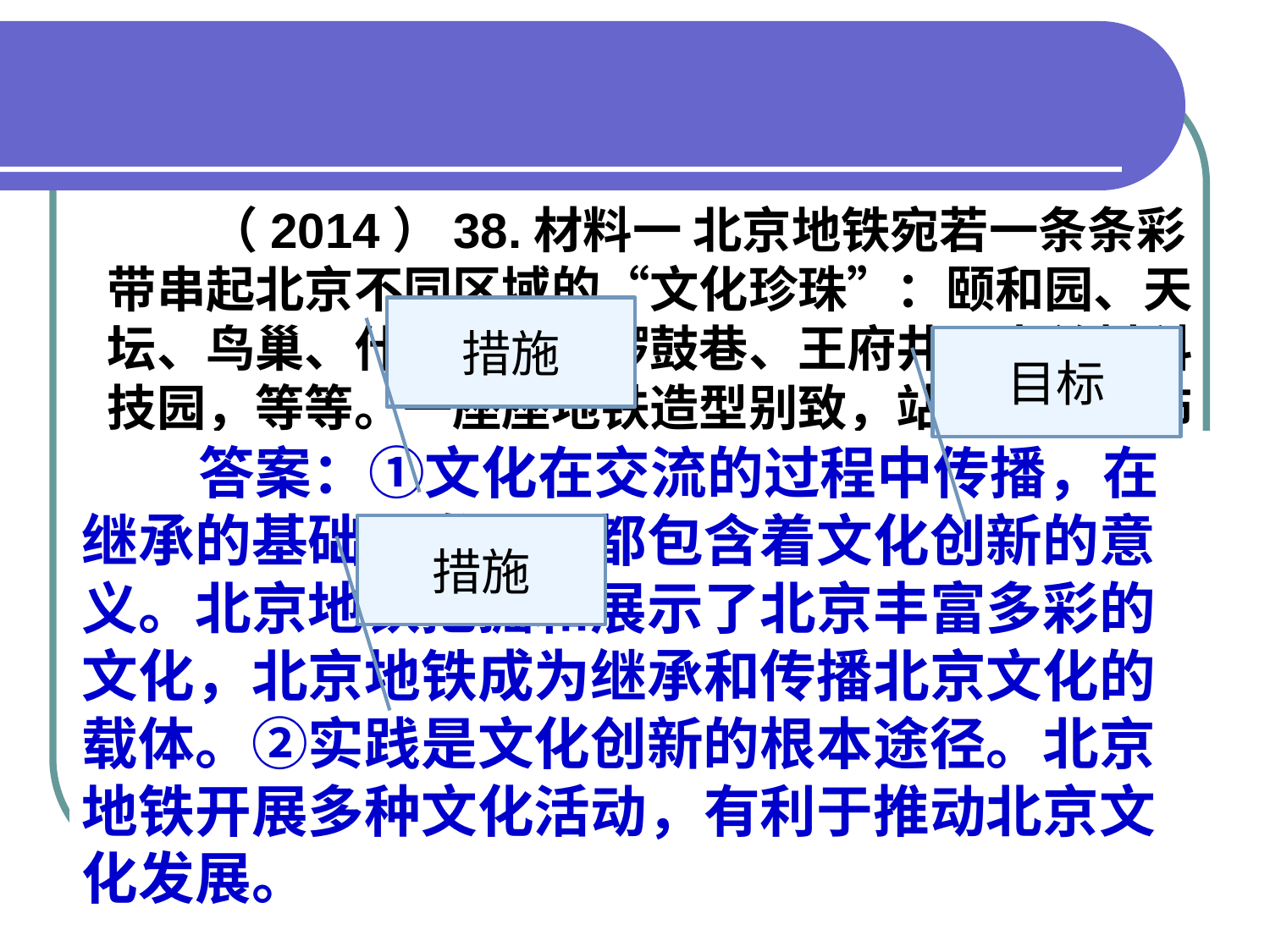

（2014）38.材料一 北京地铁宛若一条条彩带串起北京不同区域的“文化珍珠”：颐和园、天坛、鸟巢、什刹海、南锣鼓巷、王府井、中关村科技园，等等。一座座地铁造型别致，站内设计装饰与地面文化景观交相辉映、浑然一体，仿佛在讲述着北京的昨天、今天和明天。北京地铁还举办了“祖国你好”大型公益广告活动、“民俗风、中国年”迎新春活动、儿童文学专列、诗歌坊等丰富多彩的活动。
        （1）结合材料说明地铁在推动北京文化创新过程中是怎样发挥作用的。
措施
目标
        答案：①文化在交流的过程中传播，在继承的基础上发展，都包含着文化创新的意义。北京地铁挖掘和展示了北京丰富多彩的文化，北京地铁成为继承和传播北京文化的载体。②实践是文化创新的根本途径。北京地铁开展多种文化活动，有利于推动北京文化发展。
措施